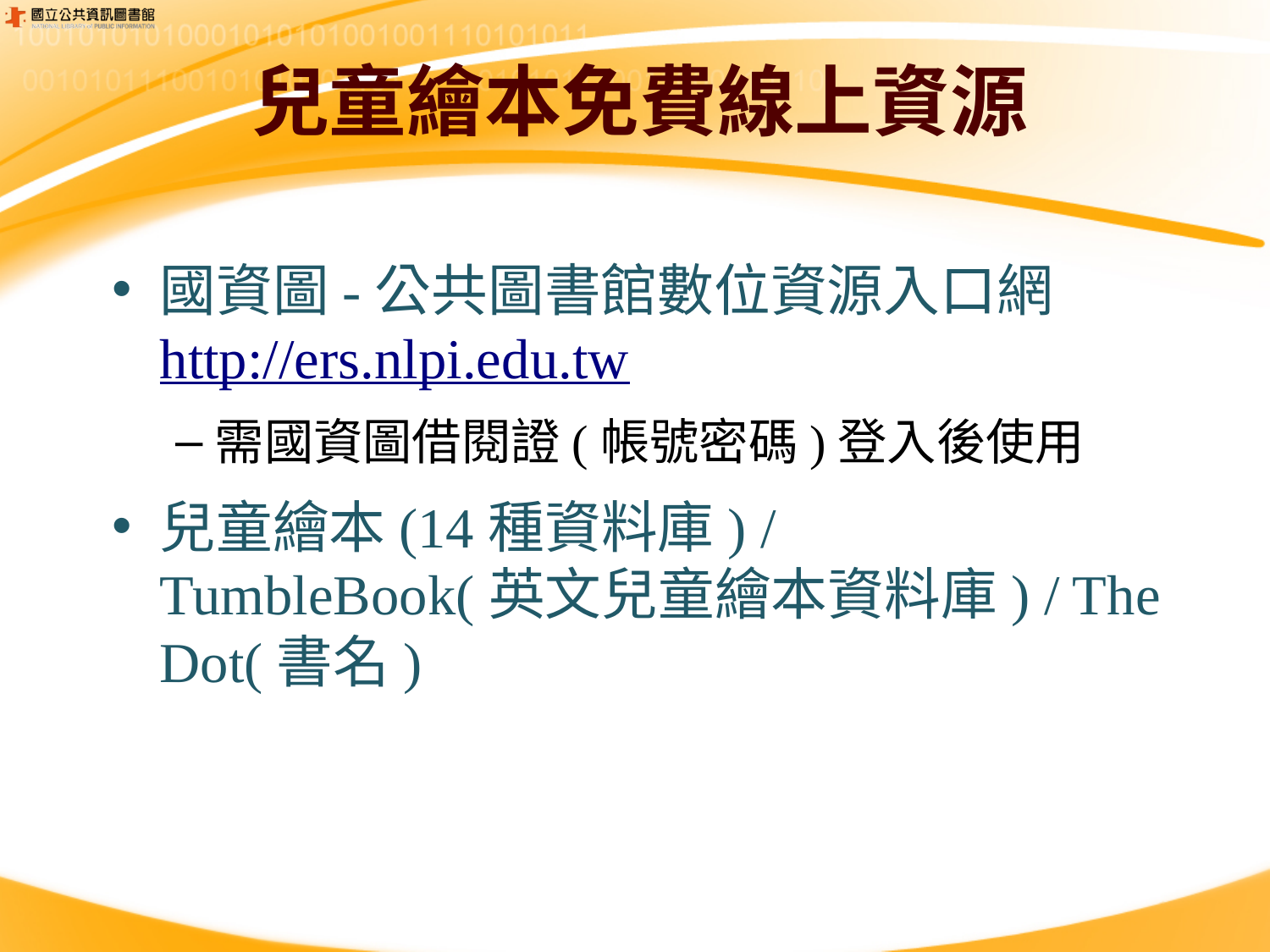

# 兒童繪本免費線上資源
國資圖-公共圖書館數位資源入口網 http://ers.nlpi.edu.tw
需國資圖借閱證(帳號密碼)登入後使用
兒童繪本(14種資料庫) / TumbleBook(英文兒童繪本資料庫) / The Dot(書名)